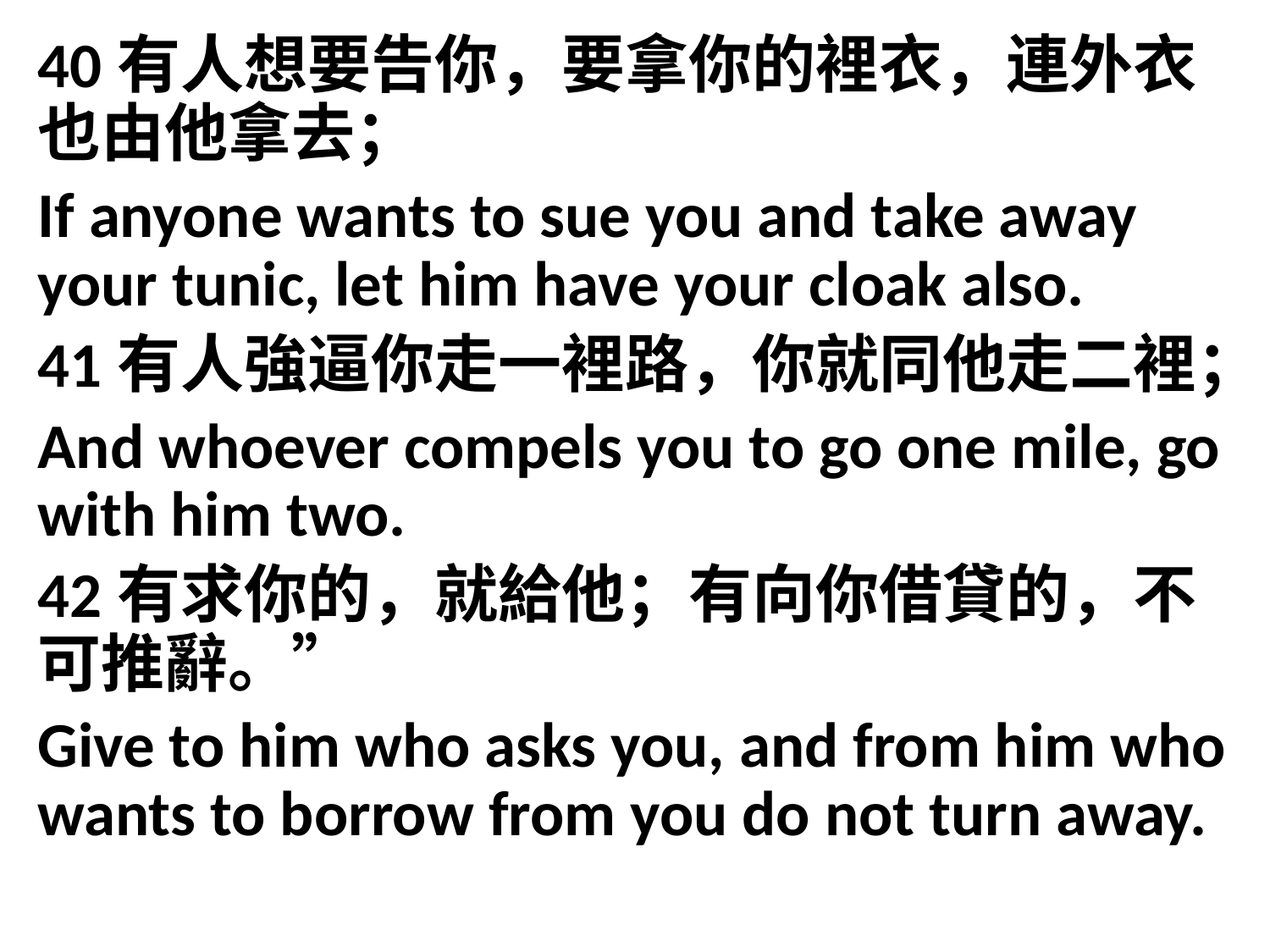

40有人想要告你，要拿你的裡衣，連外衣也由他拿去；
If anyone wants to sue you and take away your tunic, let him have your cloak also.
41有人強逼你走一裡路，你就同他走二裡；
And whoever compels you to go one mile, go with him two.
42有求你的，就給他；有向你借貸的，不可推辭。”
Give to him who asks you, and from him who wants to borrow from you do not turn away.